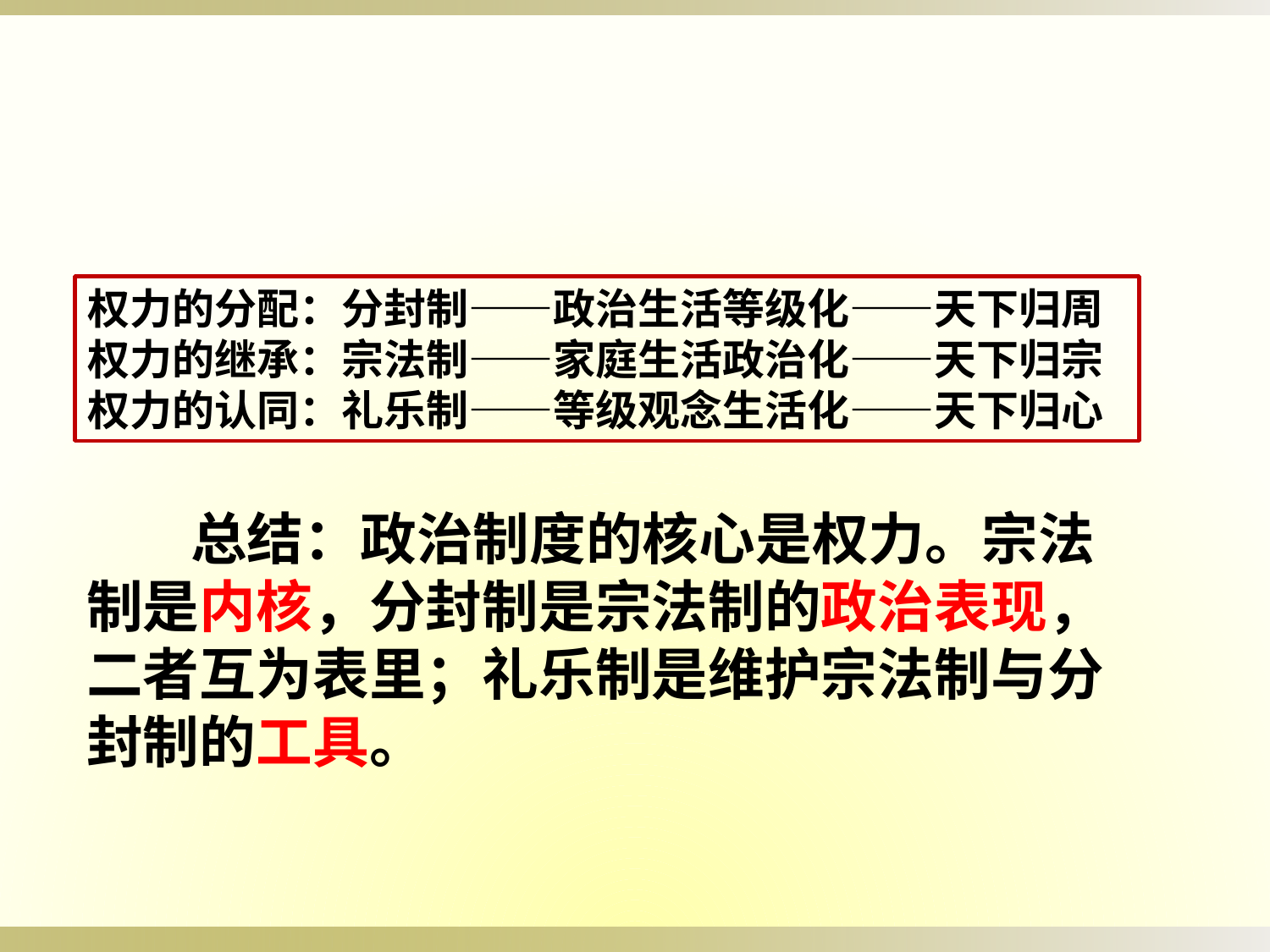

权力的分配：分封制——政治生活等级化——天下归周
权力的继承：宗法制——家庭生活政治化——天下归宗
权力的认同：礼乐制——等级观念生活化——天下归心
       总结：政治制度的核心是权力。宗法制是内核，分封制是宗法制的政治表现，二者互为表里；礼乐制是维护宗法制与分封制的工具。